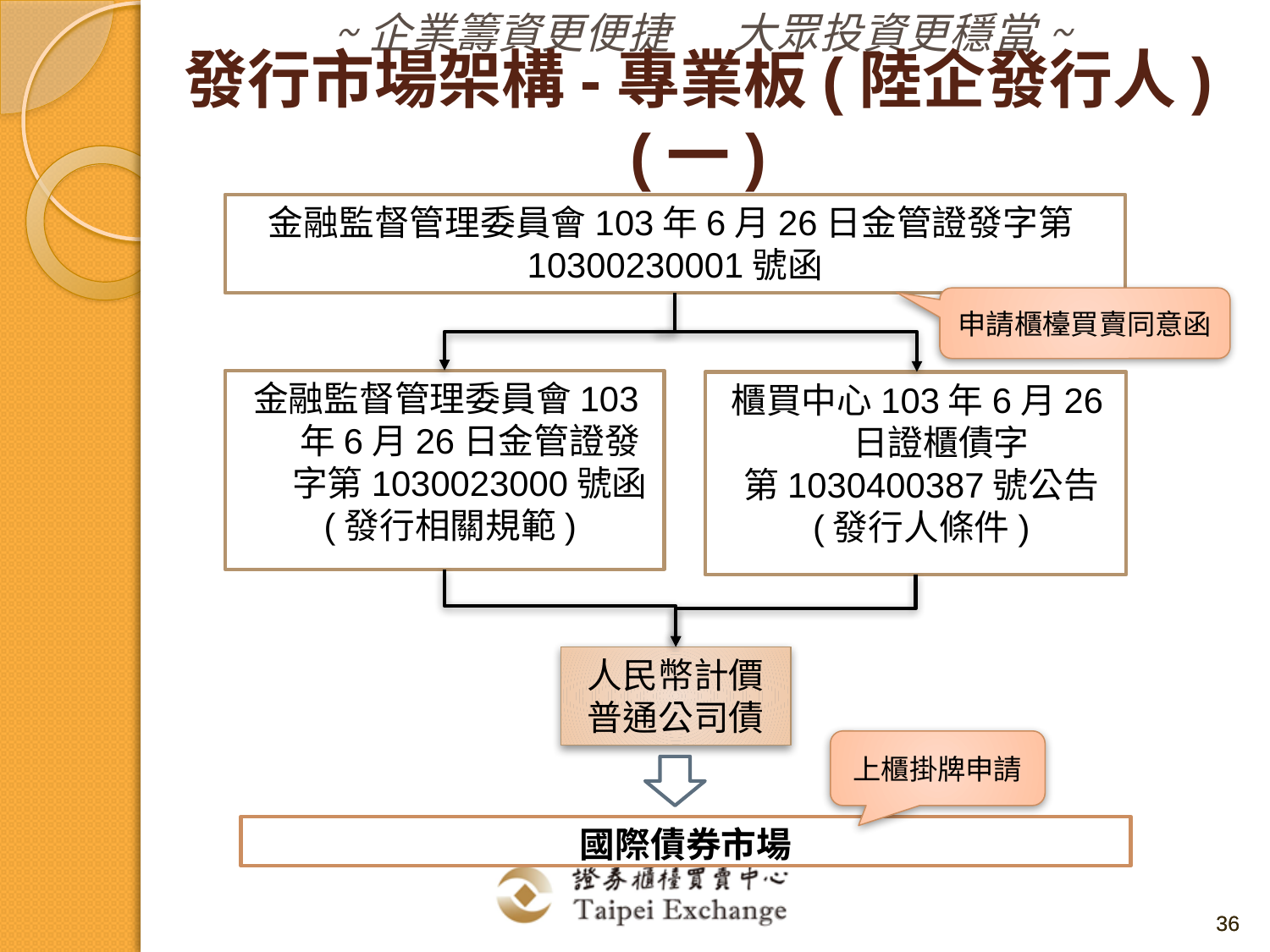

發行市場架構-專業板(陸企發行人)(一)
金融監督管理委員會103年6月26日金管證發字第10300230001號函
金融監督管理委員會103年6月26日金管證發字第1030023000號函
(發行相關規範)
人民幣計價
普通公司債

國際債券市場

申請櫃檯買賣同意函
櫃買中心103年6月26日證櫃債字
第1030400387號公告
(發行人條件)

上櫃掛牌申請
36
36